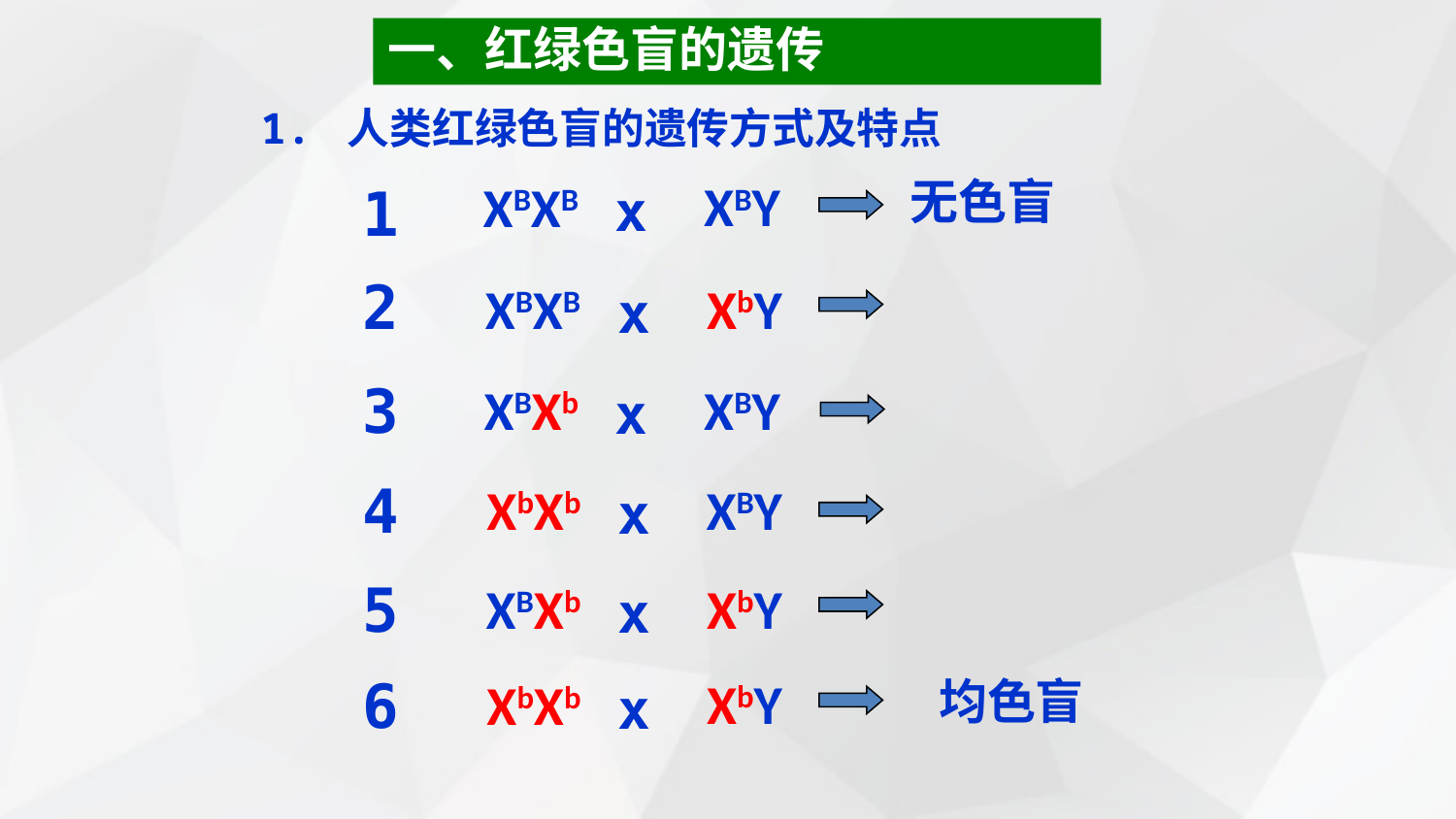

一、红绿色盲的遗传
1. 人类红绿色盲的遗传方式及特点
无色盲
XBY
XBXB
x
1

2
XbY
XBXB
x

3
XBY
XBXb
x

4
XBY
XbXb
x

5
XbY
XBXb
x

均色盲
6
XbY
XbXb
x